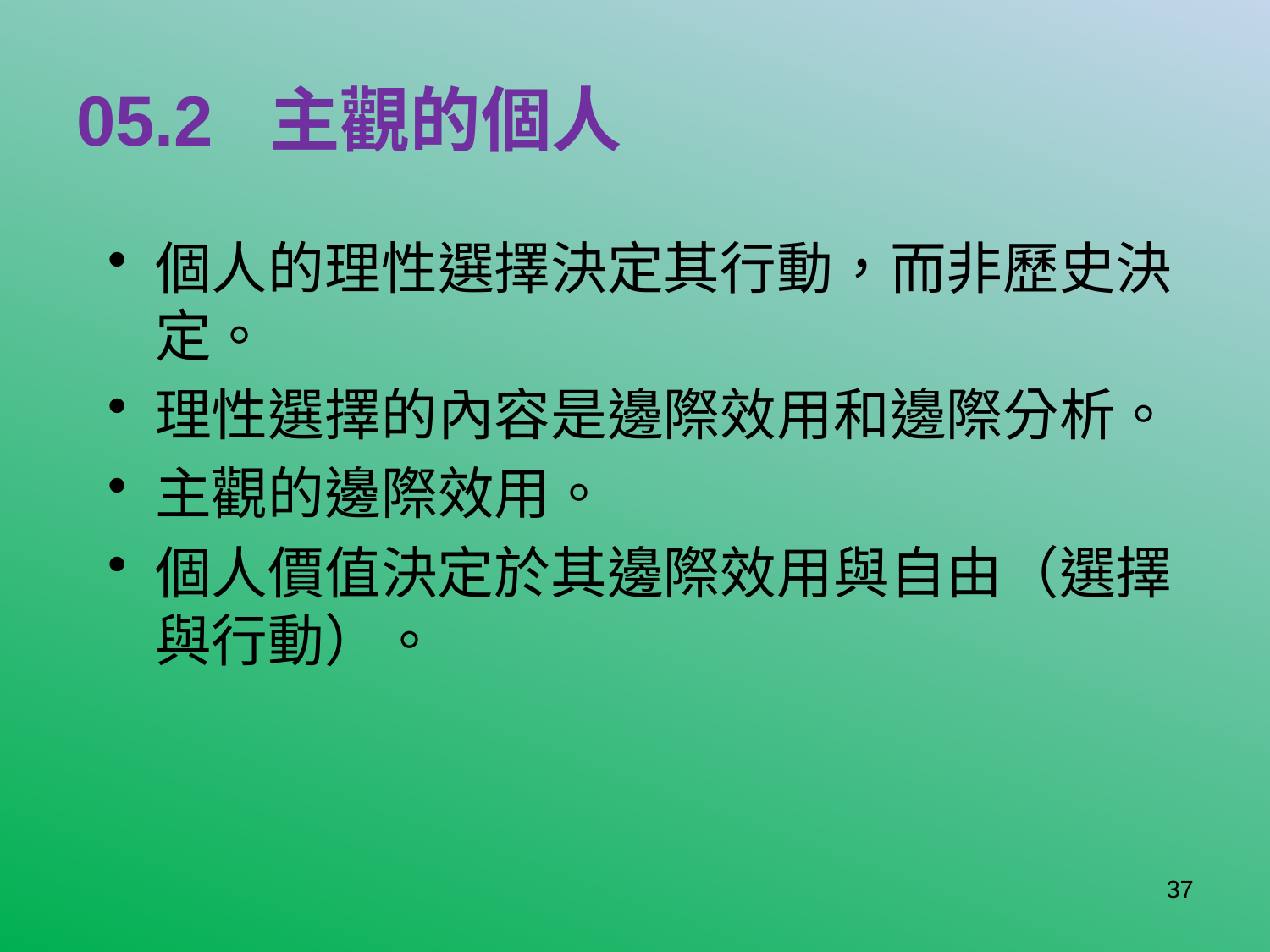

# 05.2  主觀的個人
個人的理性選擇決定其行動，而非歷史決定。
理性選擇的內容是邊際效用和邊際分析。
主觀的邊際效用。
個人價值決定於其邊際效用與自由（選擇與行動）。
37